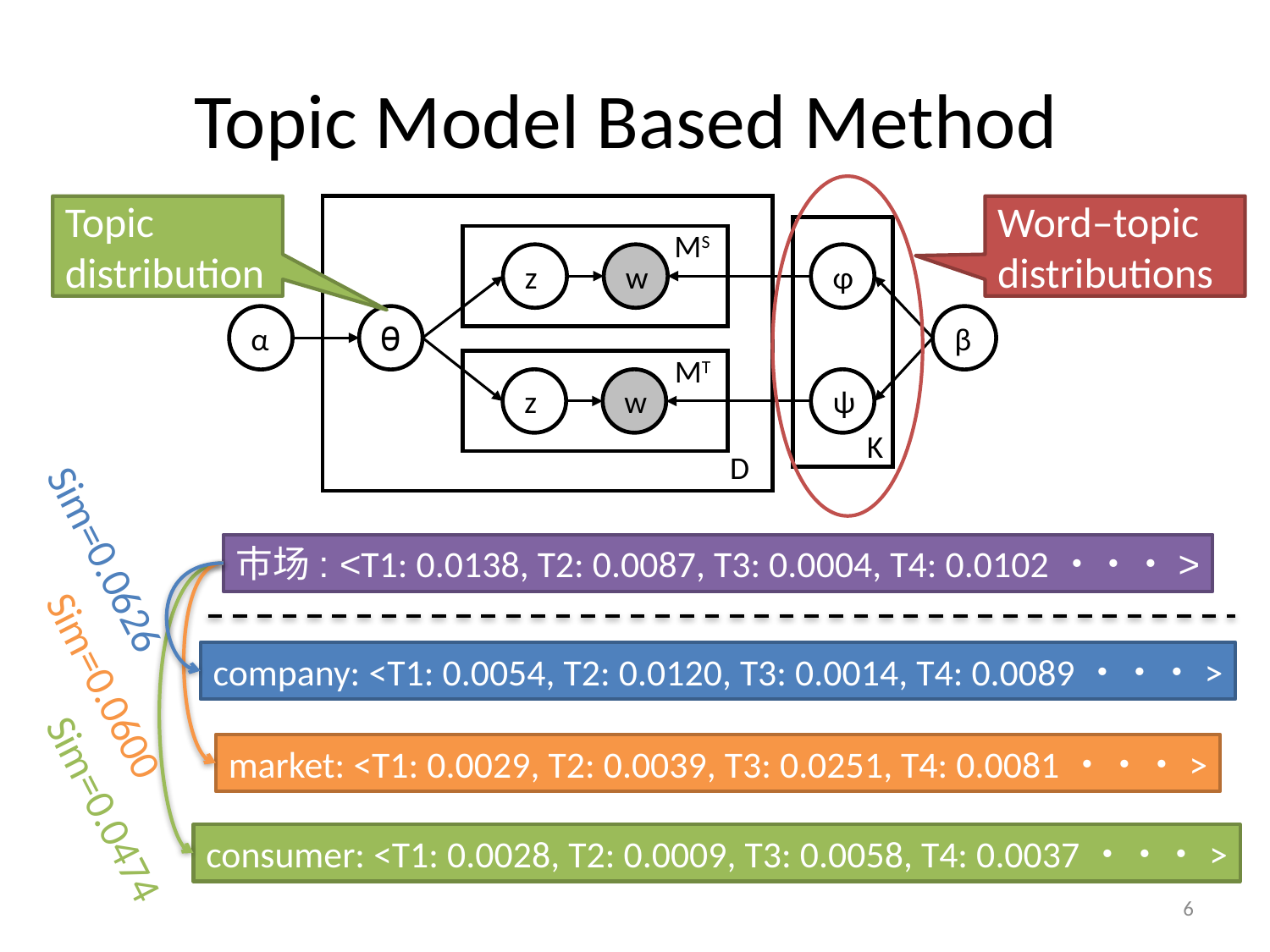

# Topic Model Based Method

Topic distribution

MS
z
w
φ
α
θ
β

MT
z
w
ψ
 K
 D
Word–topic distributions
Sim=0.0626
市场: <T1: 0.0138, T2: 0.0087, T3: 0.0004, T4: 0.0102・・・>
company: <T1: 0.0054, T2: 0.0120, T3: 0.0014, T4: 0.0089・・・>
Sim=0.0600
market: <T1: 0.0029, T2: 0.0039, T3: 0.0251, T4: 0.0081・・・>
Sim=0.0474
consumer: <T1: 0.0028, T2: 0.0009, T3: 0.0058, T4: 0.0037・・・>
6